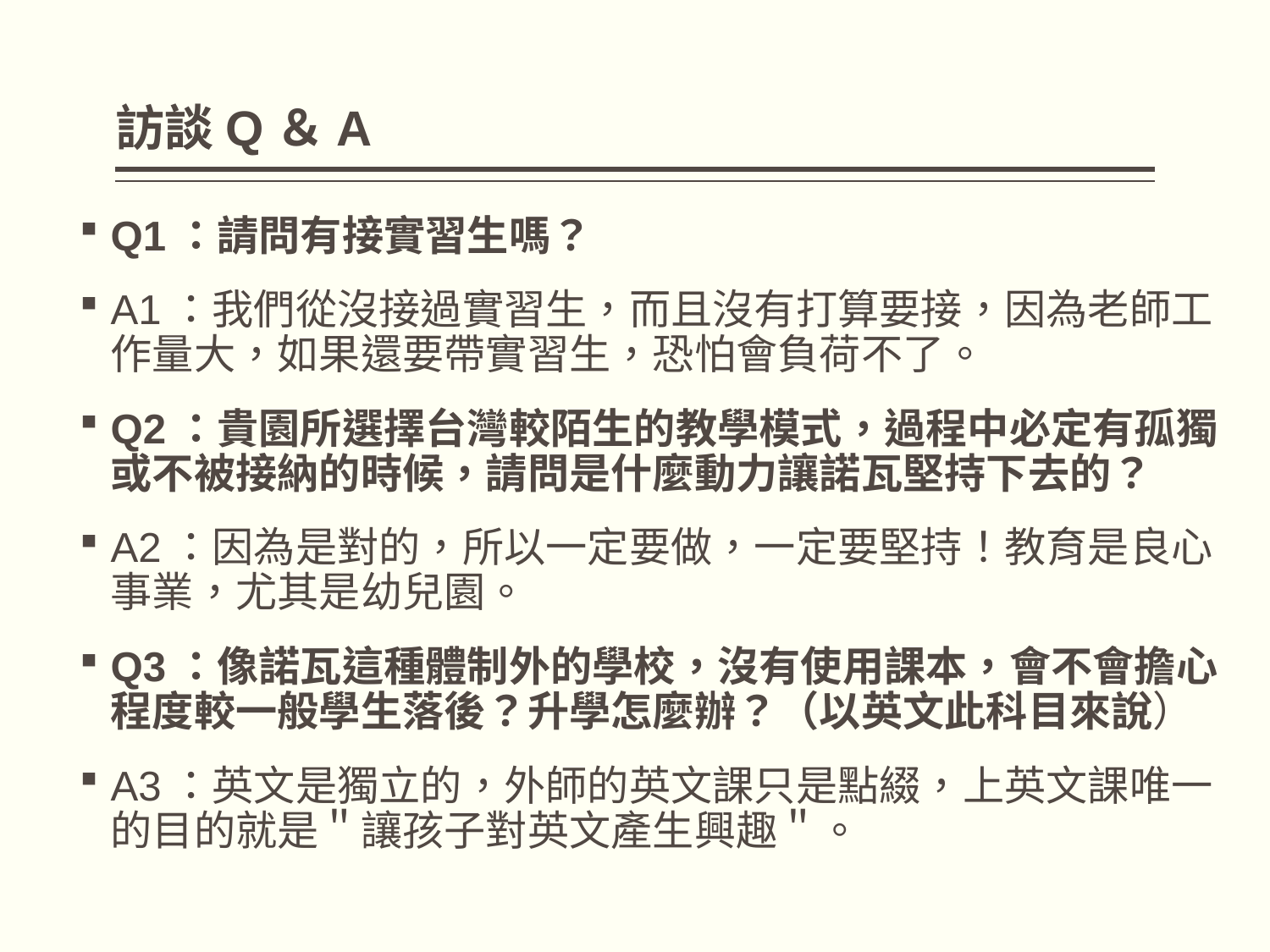

# 訪談Q＆A
Q1：請問有接實習生嗎？
A1：我們從沒接過實習生，而且沒有打算要接，因為老師工作量大，如果還要帶實習生，恐怕會負荷不了。
Q2：貴園所選擇台灣較陌生的教學模式，過程中必定有孤獨或不被接納的時候，請問是什麼動力讓諾瓦堅持下去的？
A2：因為是對的，所以一定要做，一定要堅持！教育是良心事業，尤其是幼兒園。
Q3：像諾瓦這種體制外的學校，沒有使用課本，會不會擔心程度較一般學生落後？升學怎麼辦？（以英文此科目來說）
A3：英文是獨立的，外師的英文課只是點綴，上英文課唯一的目的就是＂讓孩子對英文產生興趣＂。